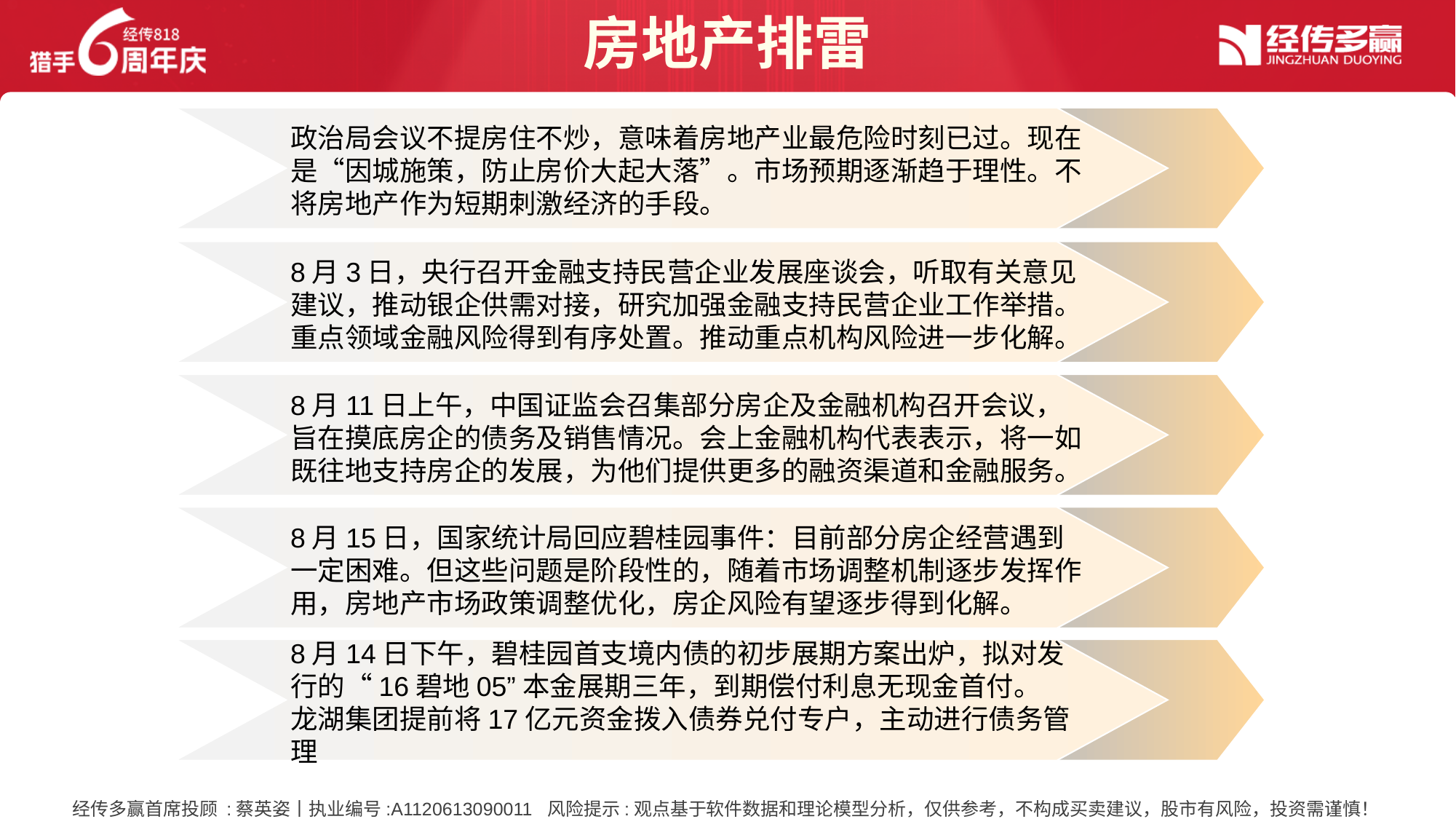

房地产排雷
政治局会议不提房住不炒，意味着房地产业最危险时刻已过。现在是“因城施策，防止房价大起大落”。市场预期逐渐趋于理性。不将房地产作为短期刺激经济的手段。

8月3日，央行召开金融支持民营企业发展座谈会，听取有关意见建议，推动银企供需对接，研究加强金融支持民营企业工作举措。
重点领域金融风险得到有序处置。推动重点机构风险进一步化解。

8月11日上午，中国证监会召集部分房企及金融机构召开会议，旨在摸底房企的债务及销售情况。会上金融机构代表表示，将一如既往地支持房企的发展，为他们提供更多的融资渠道和金融服务。

8月15日，国家统计局回应碧桂园事件：目前部分房企经营遇到一定困难。但这些问题是阶段性的，随着市场调整机制逐步发挥作用，房地产市场政策调整优化，房企风险有望逐步得到化解。

8月14日下午，碧桂园首支境内债的初步展期方案出炉，拟对发行的“16碧地05”本金展期三年，到期偿付利息无现金首付。
龙湖集团提前将17亿元资金拨入债券兑付专户，主动进行债务管理